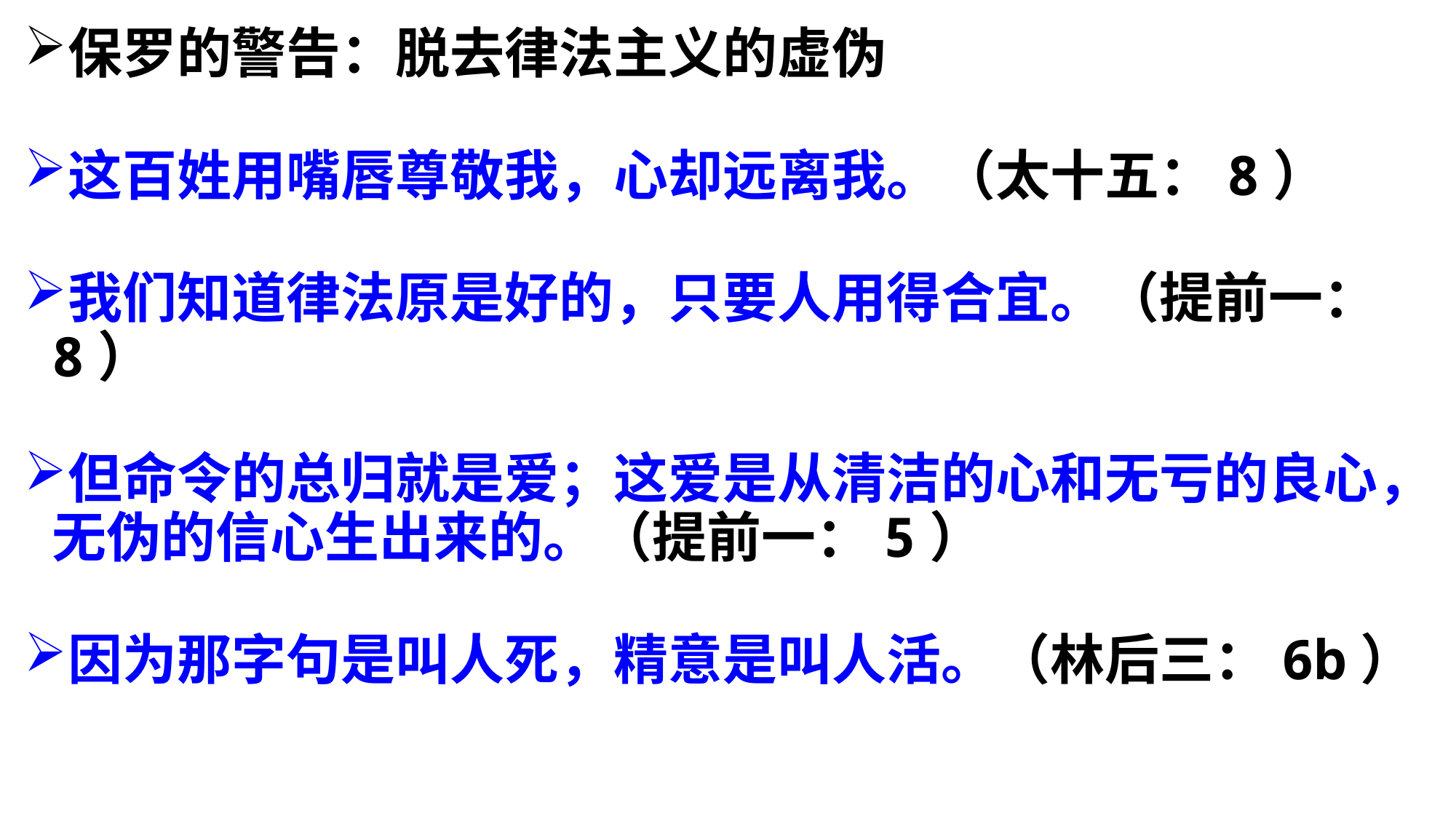

保罗的警告：脱去律法主义的虚伪

这百姓用嘴唇尊敬我，心却远离我。（太十五：8）

我们知道律法原是好的，只要人用得合宜。（提前一：8）

但命令的总归就是爱；这爱是从清洁的心和无亏的良心，无伪的信心生出来的。（提前一：5）

因为那字句是叫人死，精意是叫人活。（林后三：6b）